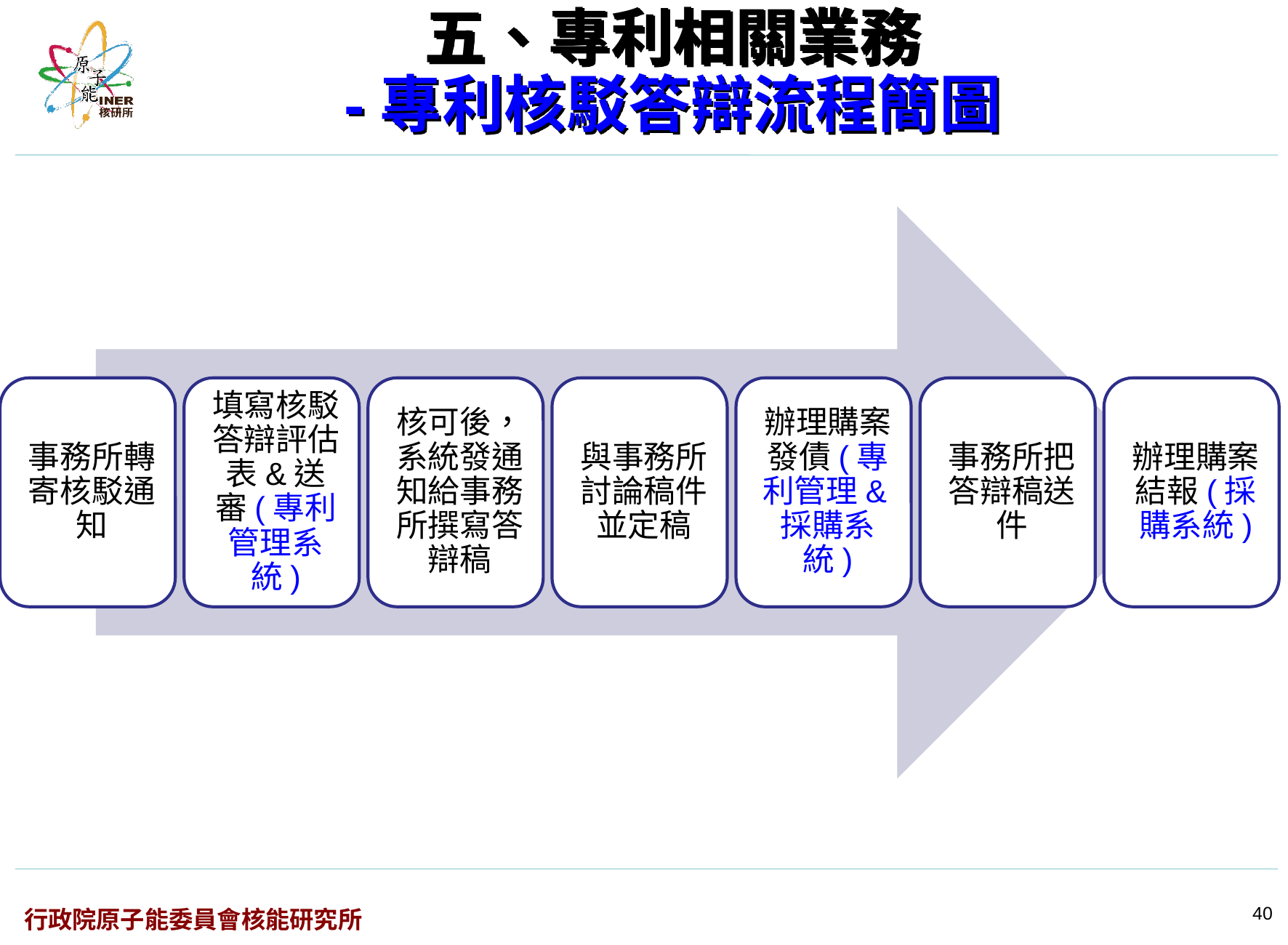

# 五、專利相關業務 -專利核駁答辯流程簡圖
事務所轉寄核駁通知
填寫核駁答辯評估表&送審(專利管理系統)
核可後，系統發通知給事務所撰寫答辯稿
與事務所討論稿件並定稿
辦理購案發債(專利管理&採購系統)
事務所把答辯稿送件
辦理購案結報(採購系統)